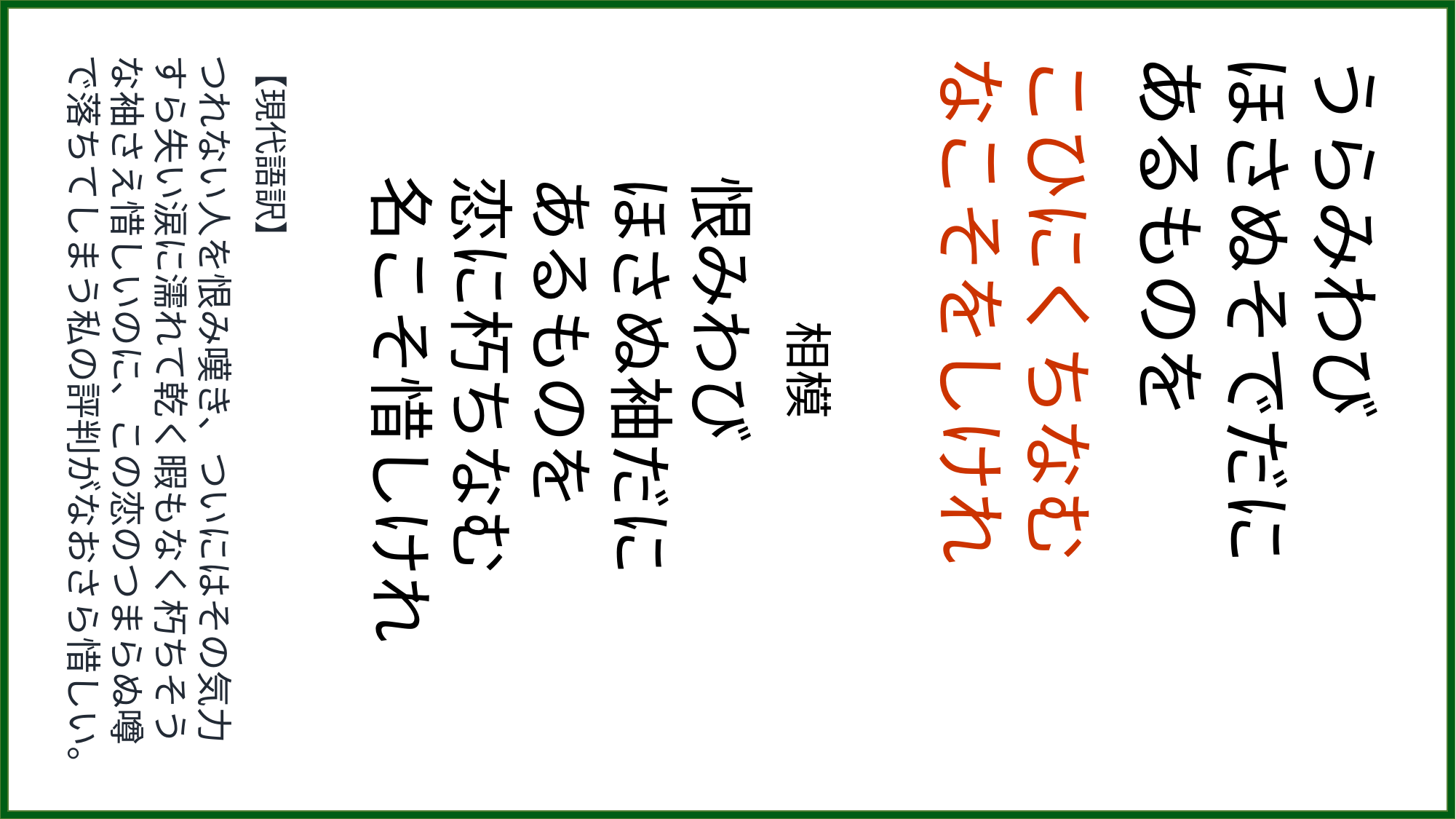

【現代語訳】

つれない人を恨み嘆き、ついにはその気力すら失い涙に濡れて乾く暇もなく朽ちそうな袖さえ惜しいのに、この恋のつまらぬ噂で落ちてしまう私の評判がなおさら惜しい。
　　　相模

恨みわび
ほさぬ袖だに
あるものを
恋に朽ちなむ
名こそ惜しけれ
こひにくちなむ
なこそをしけれ
うらみわび
ほさぬそでだに
あるものを